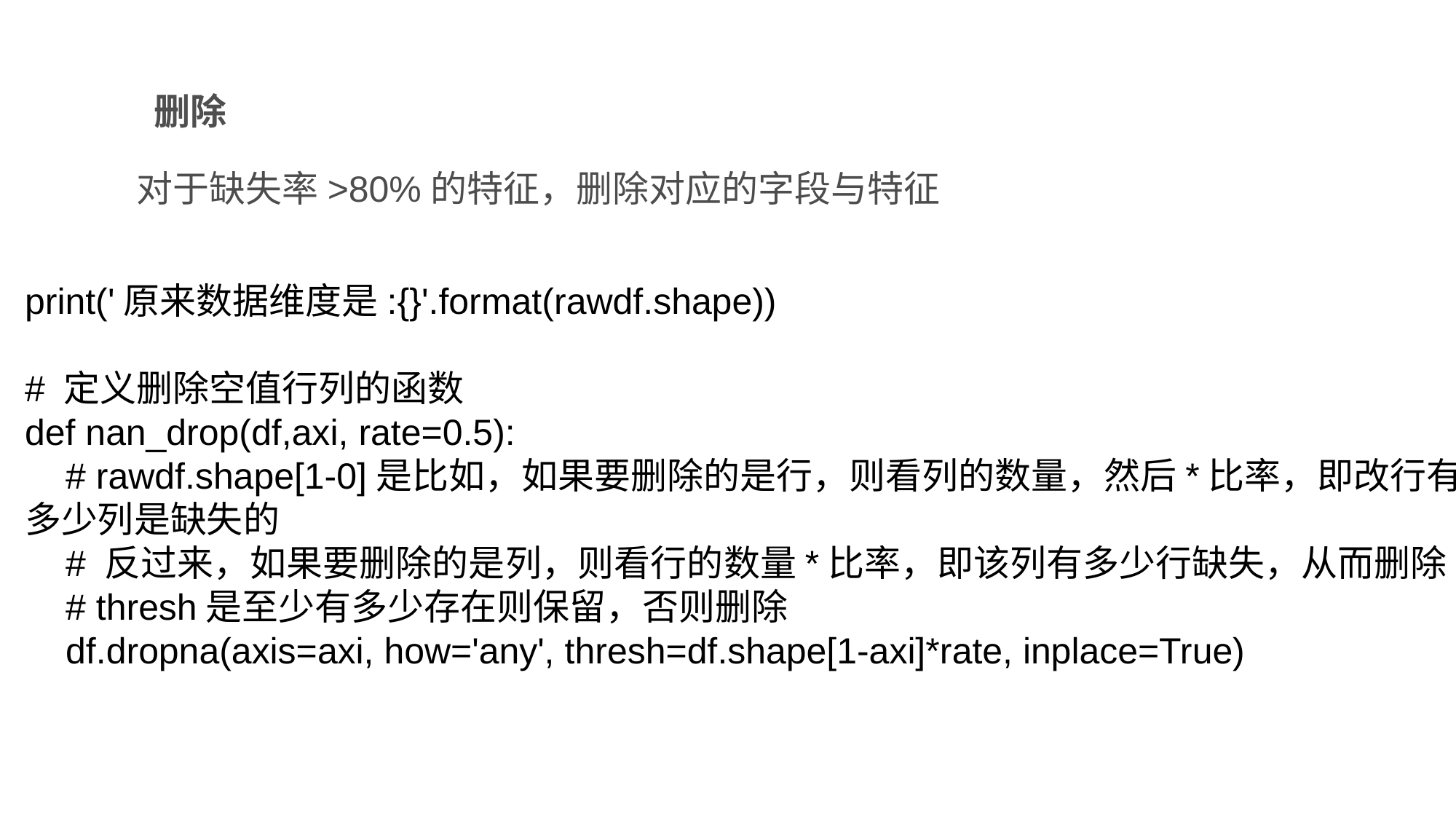

删除
对于缺失率>80%的特征，删除对应的字段与特征
print('原来数据维度是:{}'.format(rawdf.shape))

# 定义删除空值行列的函数
def nan_drop(df,axi, rate=0.5):
    # rawdf.shape[1-0]是比如，如果要删除的是行，则看列的数量，然后*比率，即改行有多少列是缺失的
    # 反过来，如果要删除的是列，则看行的数量*比率，即该列有多少行缺失，从而删除
    # thresh是至少有多少存在则保留，否则删除
    df.dropna(axis=axi, how='any', thresh=df.shape[1-axi]*rate, inplace=True)